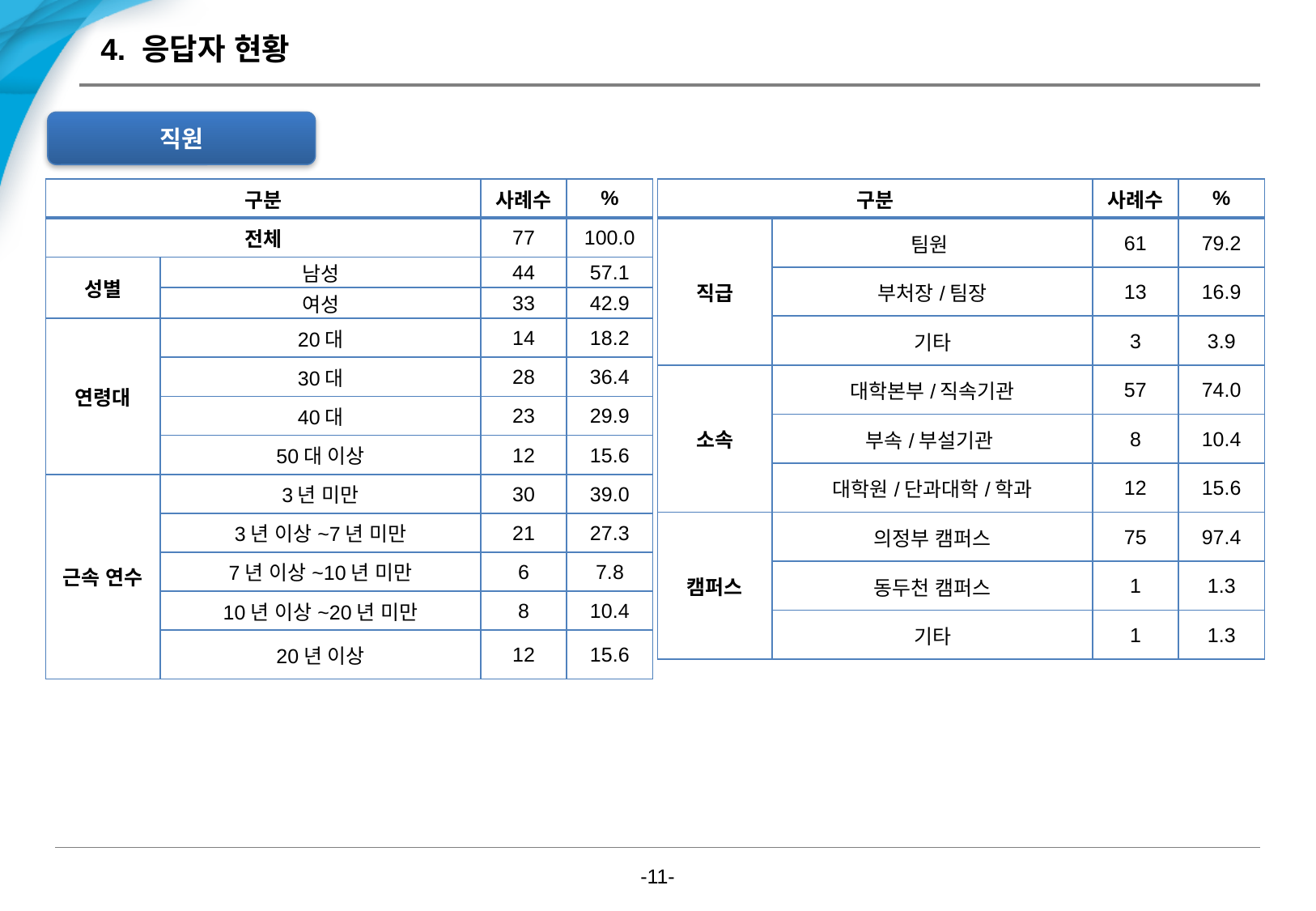

# 4. 응답자 현황

직원
| 구분 |  | 사례수 | % |
| --- | --- | --- | --- |
| 전체 |  | 77 | 100.0 |
| 성별 | 남성 | 44 | 57.1 |
|  | 여성 | 33 | 42.9 |
| 연령대 | 20대 | 14 | 18.2 |
|  | 30대 | 28 | 36.4 |
|  | 40대 | 23 | 29.9 |
|  | 50대 이상 | 12 | 15.6 |
| 근속 연수 | 3년 미만 | 30 | 39.0 |
|  | 3년 이상~7년 미만 | 21 | 27.3 |
|  | 7년 이상~10년 미만 | 6 | 7.8 |
|  | 10년 이상~20년 미만 | 8 | 10.4 |
|  | 20년 이상 | 12 | 15.6 |
| 구분 |  | 사례수 | % |
| --- | --- | --- | --- |
| 직급 | 팀원 | 61 | 79.2 |
|  | 부처장/팀장 | 13 | 16.9 |
|  | 기타 | 3 | 3.9 |
| 소속 | 대학본부/직속기관 | 57 | 74.0 |
|  | 부속/부설기관 | 8 | 10.4 |
|  | 대학원/단과대학/학과 | 12 | 15.6 |
| 캠퍼스 | 의정부 캠퍼스 | 75 | 97.4 |
|  | 동두천 캠퍼스 | 1 | 1.3 |
|  | 기타 | 1 | 1.3 |
-11-